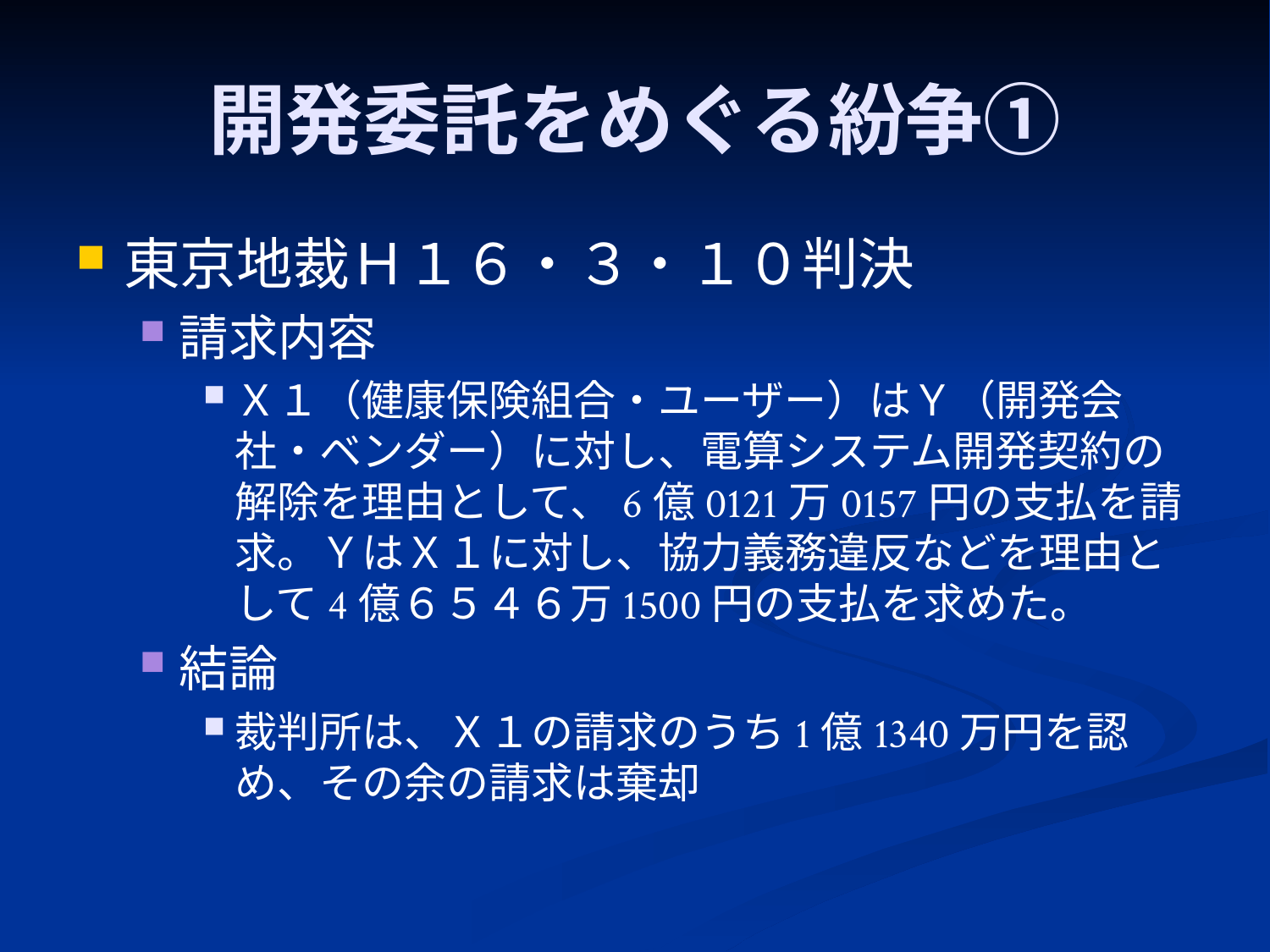

# 開発委託をめぐる紛争①
東京地裁Ｈ１６・３・１０判決
請求内容
Ｘ１（健康保険組合・ユーザー）はＹ（開発会社・ベンダー）に対し、電算システム開発契約の解除を理由として、6億0121万0157円の支払を請求。ＹはＸ１に対し、協力義務違反などを理由として4億６５４６万1500円の支払を求めた。
結論
裁判所は、Ｘ１の請求のうち1億1340万円を認め、その余の請求は棄却